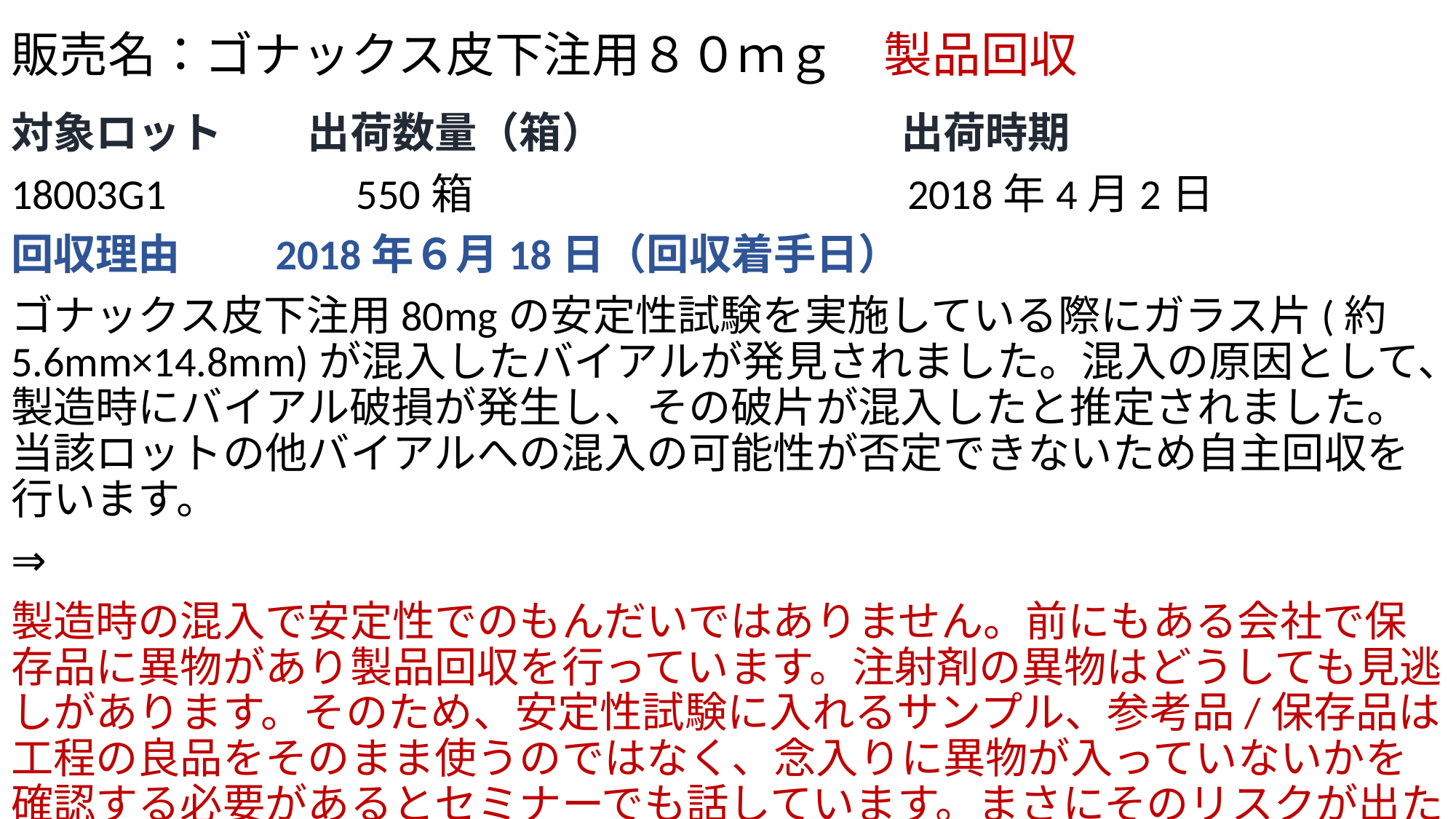

# 販売名：ゴナックス皮下注用８０ｍｇ　製品回収
対象ロット　　出荷数量（箱）　　　　　　　出荷時期
18003G1　　　　550箱　　　　　　　　　　2018年4月2日
回収理由　　2018年６月18日（回収着手日）
ゴナックス皮下注用80mgの安定性試験を実施している際にガラス片(約5.6mm×14.8mm)が混入したバイアルが発見されました。混入の原因として、製造時にバイアル破損が発生し、その破片が混入したと推定されました。当該ロットの他バイアルへの混入の可能性が否定できないため自主回収を行います。
⇒
製造時の混入で安定性でのもんだいではありません。前にもある会社で保存品に異物があり製品回収を行っています。注射剤の異物はどうしても見逃しがあります。そのため、安定性試験に入れるサンプル、参考品/保存品は工程の良品をそのまま使うのではなく、念入りに異物が入っていないかを確認する必要があるとセミナーでも話しています。まさにそのリスクが出た事例のようです。